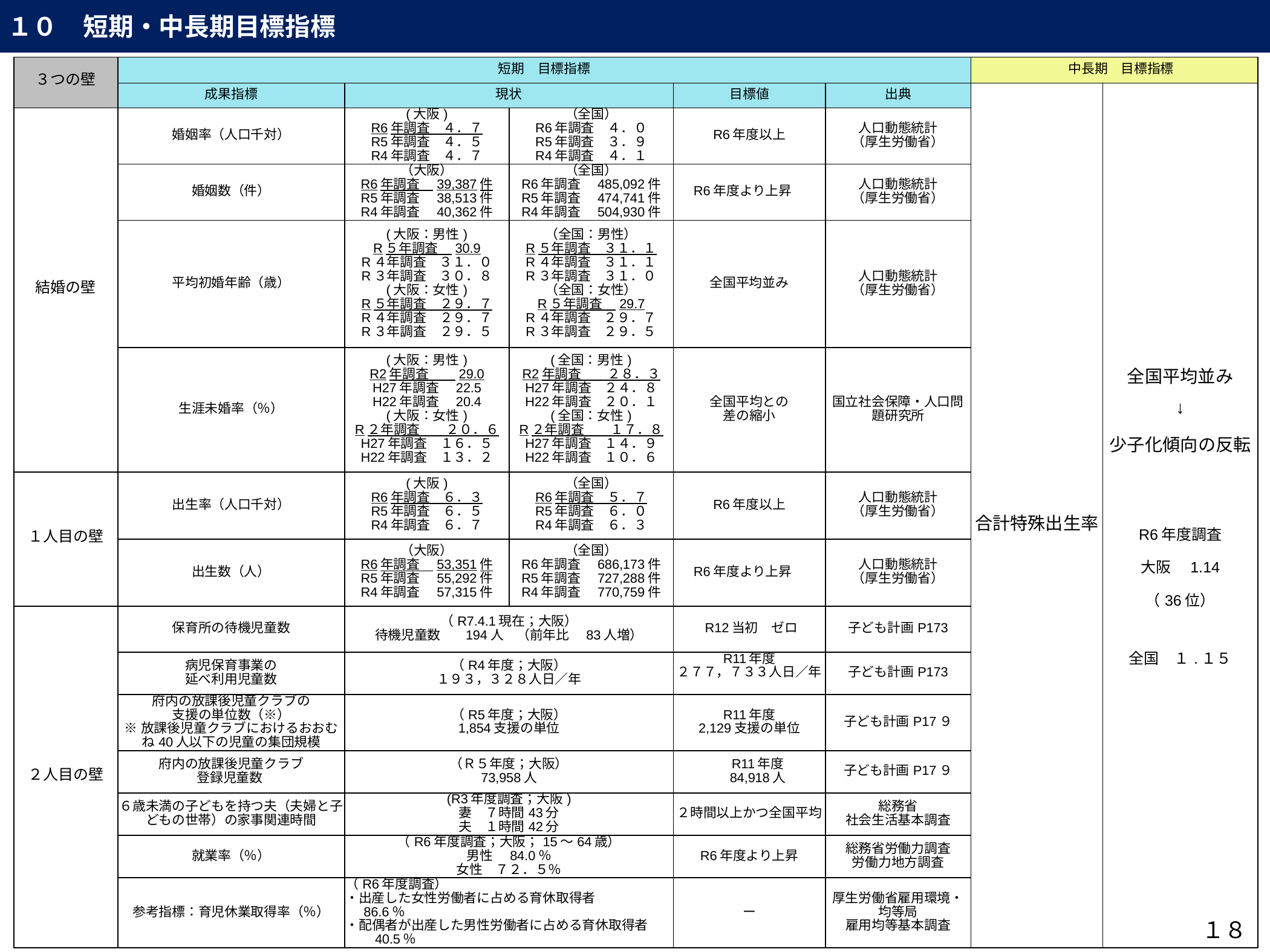

１０　短期・中長期目標指標
| ３つの壁 | 短期　目標指標 |  |  |  |  | 中長期　目標指標 |  |
| --- | --- | --- | --- | --- | --- | --- | --- |
|  | 成果指標 | 現状 |  | 目標値 | 出典 | 合計特殊出生率 | 全国平均並み ↓ 少子化傾向の反転 R6年度調査 大阪　1.14 （36位） 全国　１.１５ |
| 結婚の壁 | 婚姻率（人口千対） | (大阪) R6年調査　４．７ R5年調査　４．５ R4年調査　４．７ | （全国） R6年調査　４．０ R5年調査　３．９ R4年調査　４．１ | R6年度以上 | 人口動態統計 （厚生労働省） |  |  |
| 結婚の壁 | 婚姻数（件） | （大阪） R6年調査　39,387件 R5年調査　38,513件 R4年調査　40,362件 | （全国） R6年調査　485,092件 R5年調査　474,741件 R4年調査　504,930件 | R6年度より上昇 | 人口動態統計 （厚生労働省） |  |  |
|  | 平均初婚年齢（歳） | (大阪：男性) R５年調査　30.9 R４年調査　３１．０ R３年調査　３０．８ (大阪：女性) R５年調査　２９．７ R４年調査　２９．７ R３年調査　２９．５ | （全国：男性） R５年調査　３１．１ R４年調査　３１．１ R３年調査　３１．０ （全国：女性） R５年調査　29.7 R４年調査　２９．７ R３年調査　２９．５ | 全国平均並み | 人口動態統計 （厚生労働省） |  |  |
|  | 生涯未婚率（％） | (大阪：男性) R2年調査　　29.0 H27年調査　22.5 H22年調査　20.4 (大阪：女性) R２年調査　　２０．６ H27年調査　１６．５ H22年調査　１３．２ | (全国：男性) R2年調査　　２８．３ H27年調査　２４．８ H22年調査　２０．１ (全国：女性) R２年調査　　１７．８ H27年調査　１４．９ H22年調査　１０．６ | 全国平均との 差の縮小 | 国立社会保障・人口問題研究所 |  |  |
| １人目の壁 | 出生率（人口千対） | (大阪) R6年調査　６．３ R5年調査　６．５ R4年調査　６．７ | （全国） R6年調査　５．７ R5年調査　６．０ R4年調査　６．３ | R6年度以上 | 人口動態統計 （厚生労働省） |  |  |
| １人目の壁・２人目の壁 | 出生数（人） | （大阪） R6年調査　53,351件 R5年調査　55,292件 R4年調査　57,315件 | （全国） R6年調査　686,173件 R5年調査　727,288件 R4年調査　770,759件 | R6年度より上昇 | 人口動態統計 （厚生労働省） | 参加者アンケート 「役立つ」とする割合90％以上 |  |
| ２人目の壁 | 保育所の待機児童数 | （R7.4.1現在；大阪） 待機児童数 194人　（前年比　83人増） |  | R12当初　ゼロ | 子ども計画P173 |  |  |
|  | 病児保育事業の 延べ利用児童数 | （R4年度；大阪） １９３，３２８人日／年 |  | R11年度 ２７７，７３３人日／年 | 子ども計画P173 |  |  |
|  | 府内の放課後児童クラブの 支援の単位数（※） ※放課後児童クラブにおけるおおむね40人以下の児童の集団規模 | （R5年度；大阪） 1,854支援の単位 |  | R11年度 2,129支援の単位 | 子ども計画P17９ |  |  |
|  | 府内の放課後児童クラブ 登録児童数 | （Ｒ５年度；大阪） 73,958人 |  | R11年度 　84,918人 | 子ども計画P17９ |  |  |
|  | ６歳未満の子どもを持つ夫（夫婦と子どもの世帯）の家事関連時間 | (R3年度調査；大阪) 妻　７時間43分 夫　１時間42分 |  | ２時間以上かつ全国平均 | 総務省 社会生活基本調査 |  |  |
|  | 就業率（％） | （R6年度調査；大阪；15～64歳） 男性　84.0％ 女性　７２．５％ |  | R6年度より上昇 | 総務省労働力調査 労働力地方調査 |  |  |
|  | 参考指標：育児休業取得率（％） | （R6年度調査） ・出産した女性労働者に占める育休取得者 86.6％ ・配偶者が出産した男性労働者に占める育休取得者 　 40.5％ |  | ー | 厚生労働省雇用環境・均等局 雇用均等基本調査 |  |  |
１８